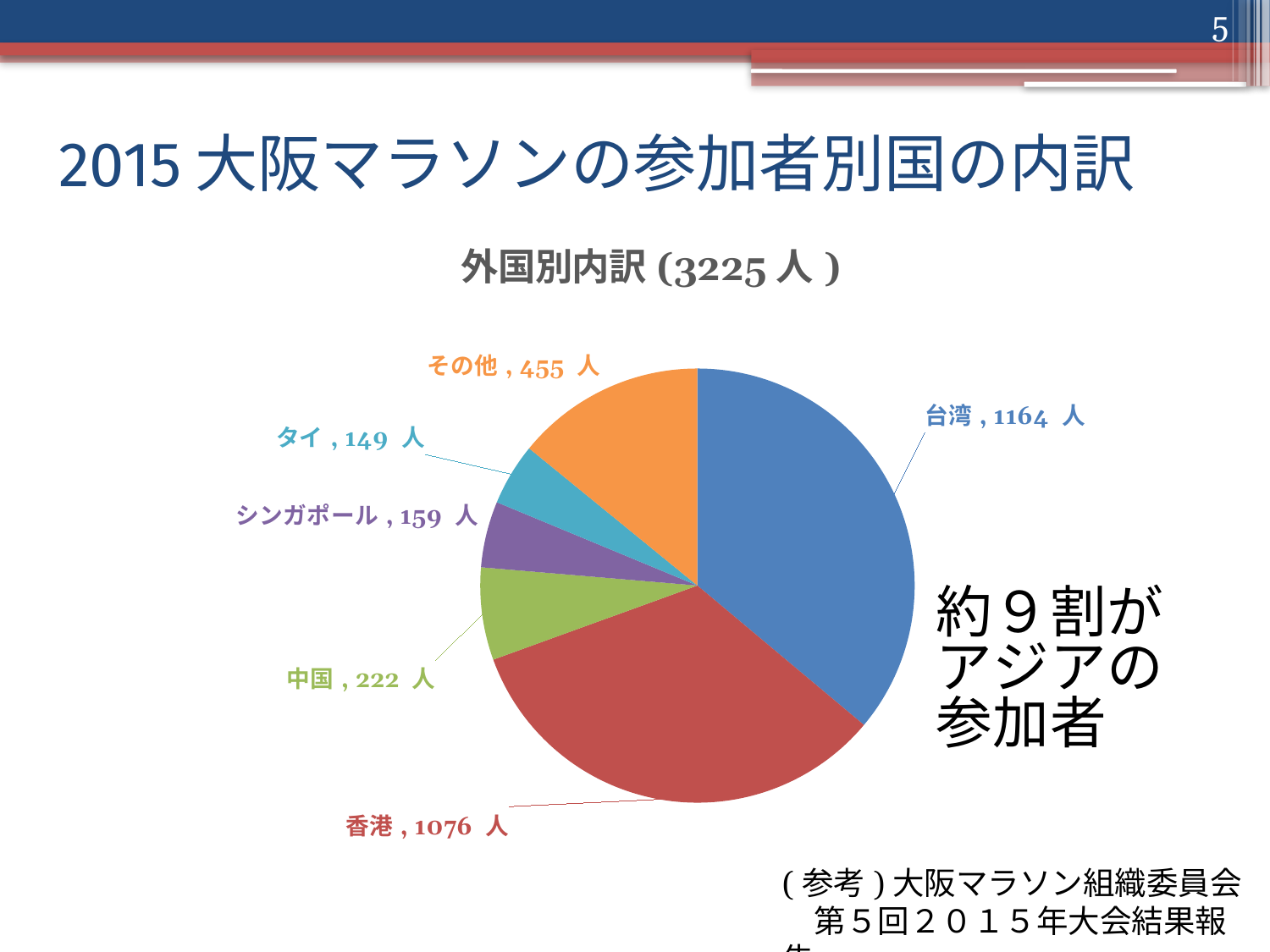

5
# 2015大阪マラソンの参加者別国の内訳

### Chart: 外国別内訳(3225人)

| Category | 外国別内訳 |
|---|---|
| 台湾 | 1164.0 |
| 香港 | 1076.0 |
| 中国 | 222.0 |
| シンガポール | 159.0 |
| タイ | 149.0 |
| その他 | 455.0 |
(参考)大阪マラソン組織委員会　第５回２０１５年大会結果報告